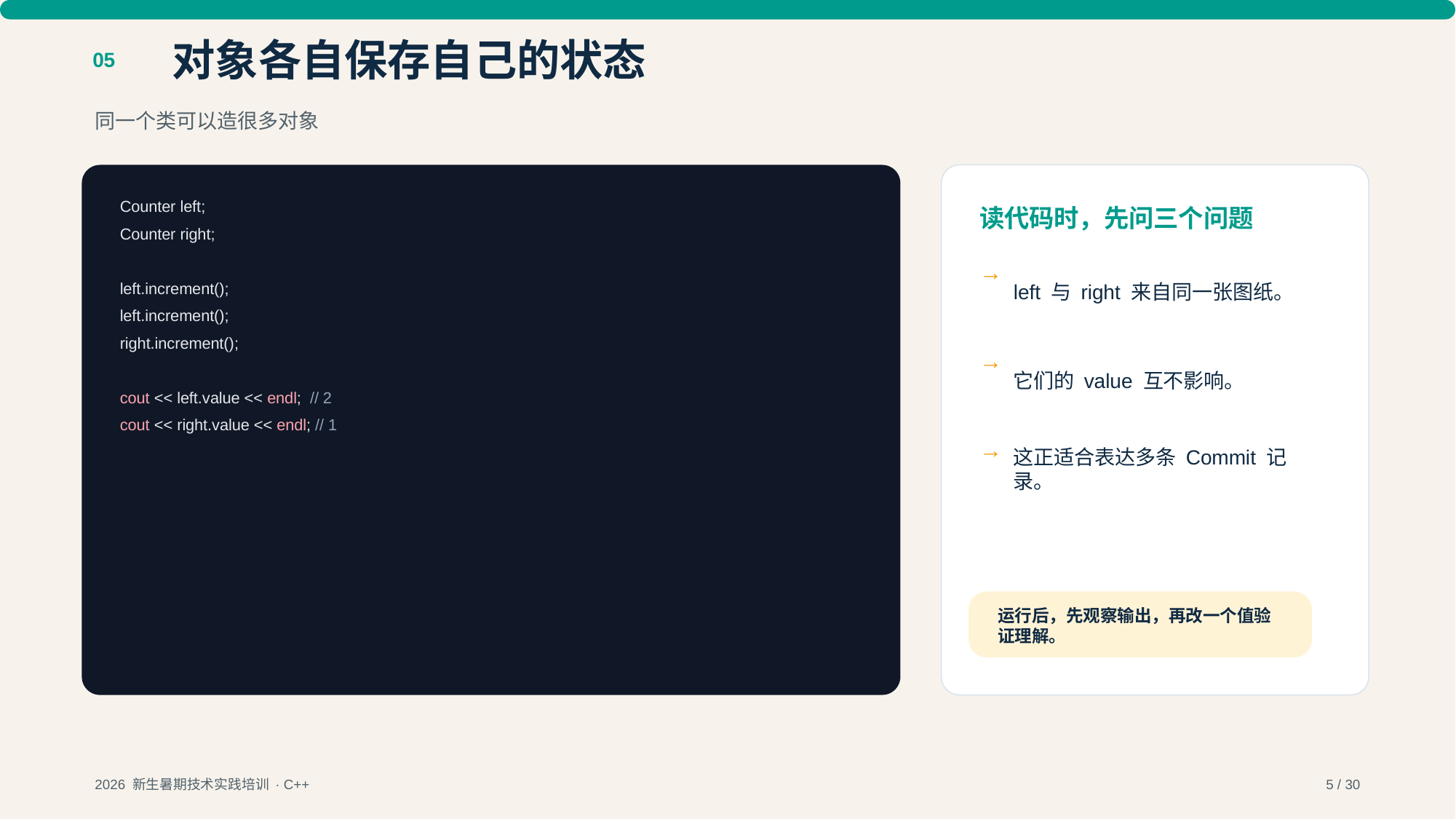

对象各自保存自己的状态
05
同一个类可以造很多对象

Counter left;
读代码时，先问三个问题
Counter right;

→
left 与 right 来自同一张图纸。
left.increment();
left.increment();
right.increment();
→
它们的 value 互不影响。

cout << left.value << endl;  // 2
cout << right.value << endl; // 1
→
这正适合表达多条 Commit 记录。

运行后，先观察输出，再改一个值验证理解。
2026 新生暑期技术实践培训 · C++
5 / 30